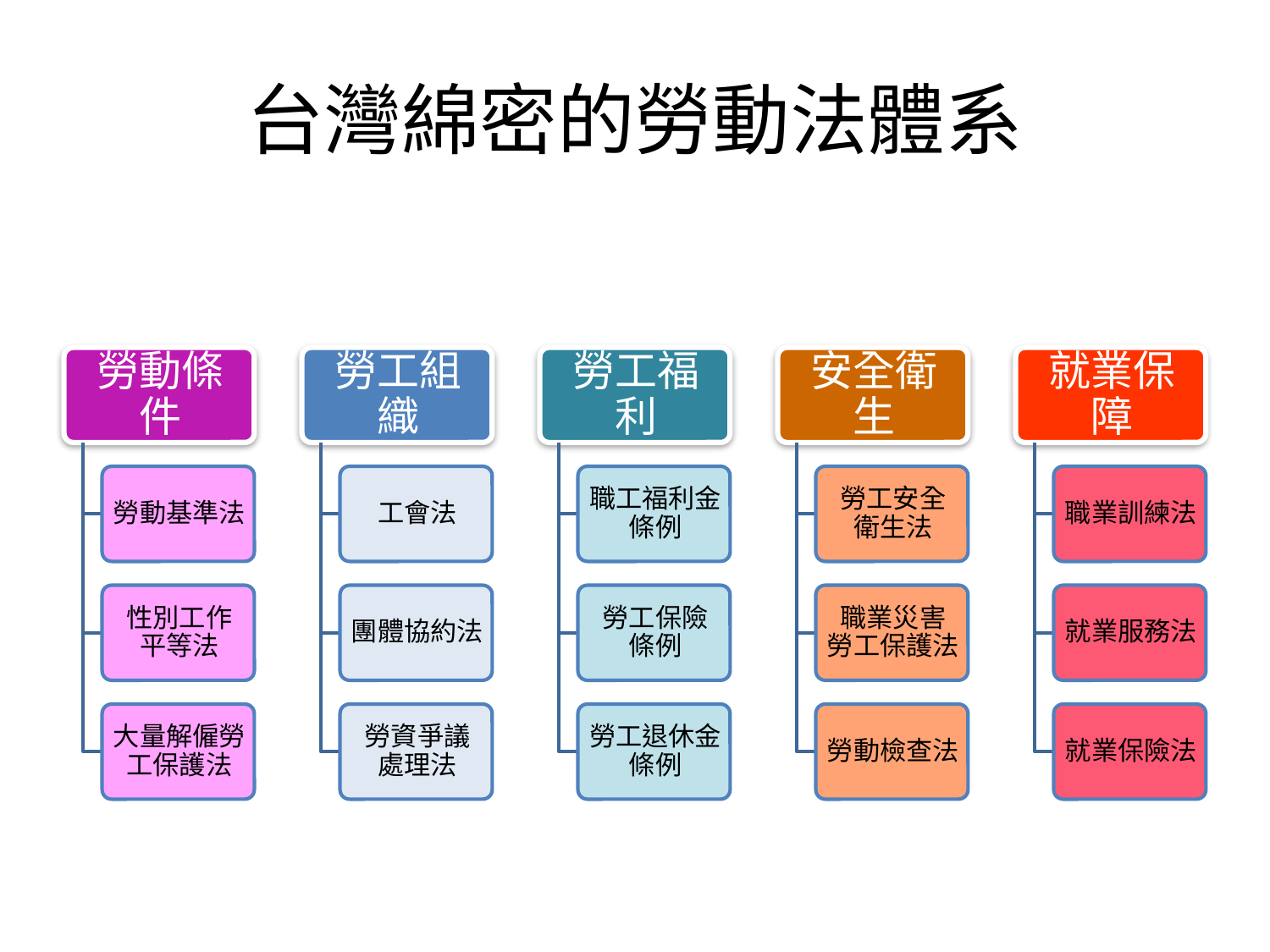

# 台灣綿密的勞動法體系
勞動條件
勞動基準法
性別工作
平等法
大量解僱勞工保護法
勞工組織
工會法
團體協約法
勞資爭議
處理法
勞工福利
職工福利金條例
勞工保險
條例
勞工退休金條例
安全衛生
勞工安全
衛生法
職業災害
勞工保護法
勞動檢查法
就業保障
職業訓練法
就業服務法
就業保險法